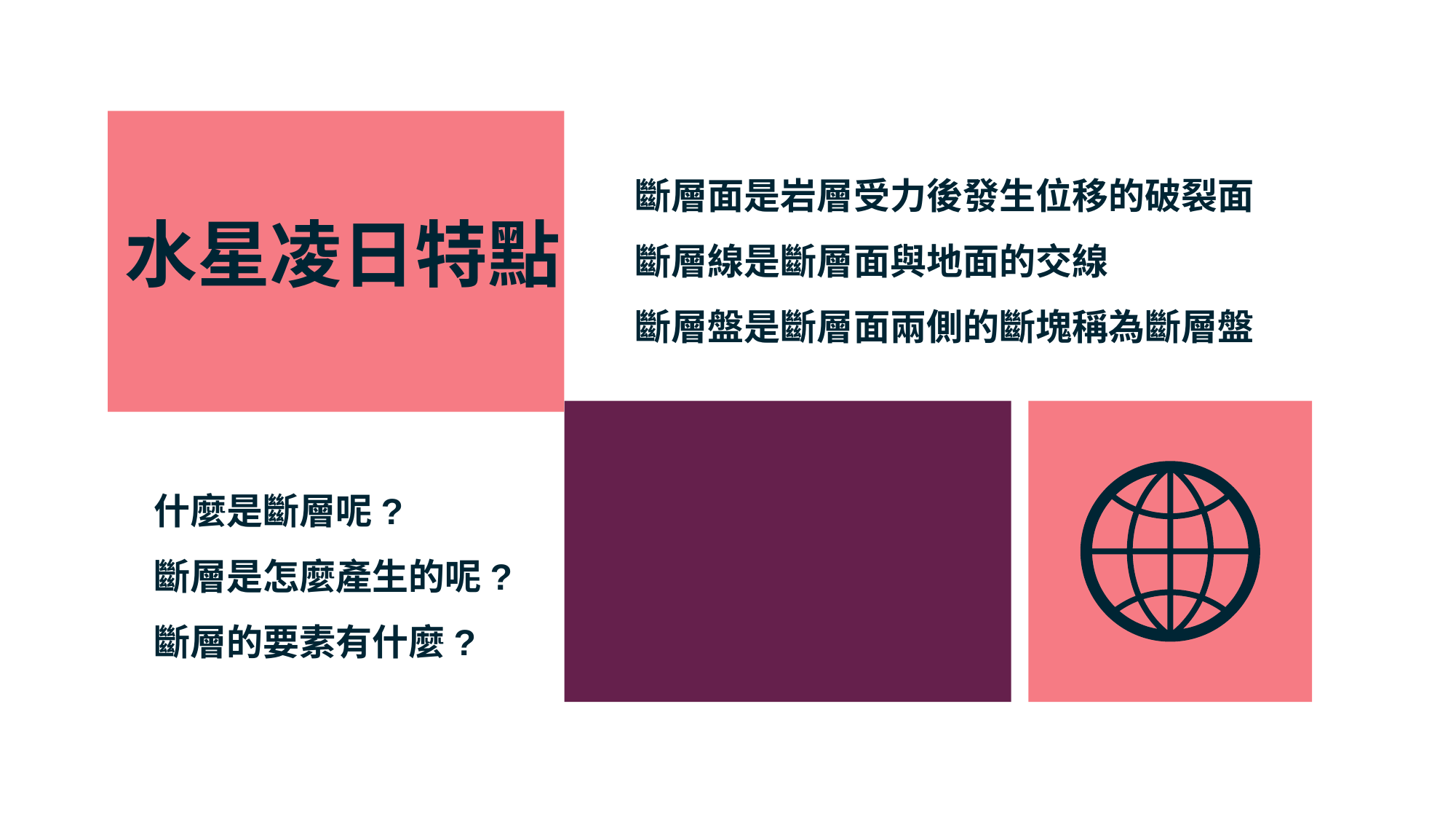

斷層面是岩層受力後發生位移的破裂面
斷層線是斷層面與地面的交線
斷層盤是斷層面兩側的斷塊稱為斷層盤
水星凌日特點

什麼是斷層呢?
斷層是怎麼產生的呢?
斷層的要素有什麼?